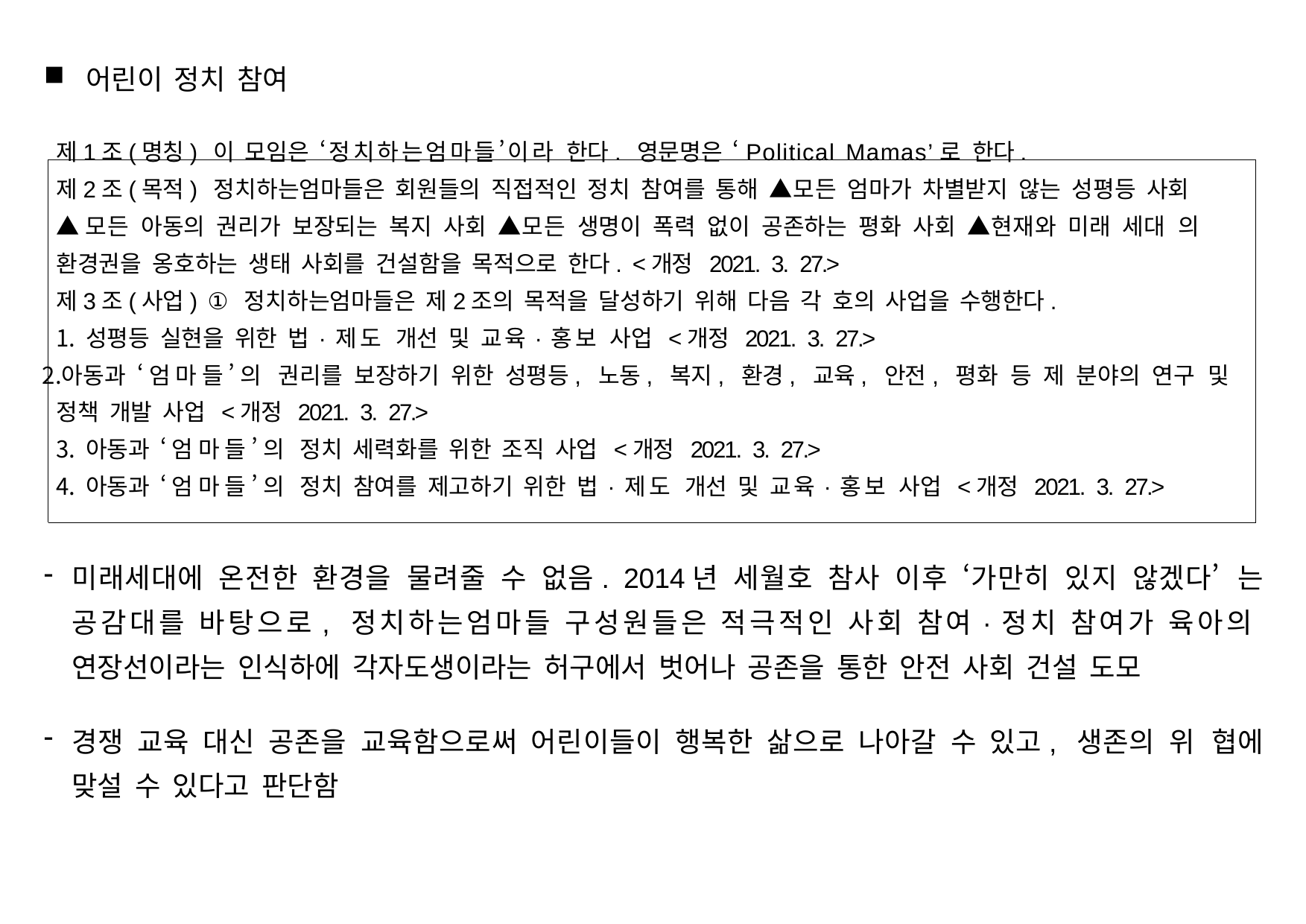

어린이 정치 참여

제1조(명칭) 이 모임은 ‘정치하는엄마들’이라 한다. 영문명은 ‘Political Mamas’로 한다.
제2조(목적) 정치하는엄마들은 회원들의 직접적인 정치 참여를 통해 ▲모든 엄마가 차별받지 않는 성평등 사회
▲모든 아동의 권리가 보장되는 복지 사회 ▲모든 생명이 폭력 없이 공존하는 평화 사회 ▲현재와 미래 세대  의 환경권을 옹호하는 생태 사회를 건설함을 목적으로 한다. <개정 2021. 3. 27.>
제3조(사업) ① 정치하는엄마들은 제2조의 목적을 달성하기 위해 다음 각 호의 사업을 수행한다.
성평등 실현을 위한 법·제도 개선 및 교육·홍보 사업 <개정 2021. 3. 27.>
아동과 ‘엄마들’의 권리를 보장하기 위한 성평등, 노동, 복지, 환경, 교육, 안전, 평화 등 제 분야의 연구  및 정책 개발 사업 <개정 2021. 3. 27.>
아동과 ‘엄마들’의 정치 세력화를 위한 조직 사업 <개정 2021. 3. 27.>
아동과 ‘엄마들’의 정치 참여를 제고하기 위한 법·제도 개선 및 교육·홍보 사업 <개정 2021. 3. 27.>

미래세대에 온전한 환경을 물려줄 수 없음. 2014년 세월호 참사 이후 ‘가만히 있지 않겠다’  는 공감대를 바탕으로, 정치하는엄마들 구성원들은 적극적인 사회 참여·정치 참여가 육아의  연장선이라는 인식하에 각자도생이라는 허구에서 벗어나 공존을 통한 안전 사회 건설 도모

경쟁 교육 대신 공존을 교육함으로써 어린이들이 행복한 삶으로 나아갈 수 있고, 생존의 위  협에 맞설 수 있다고 판단함